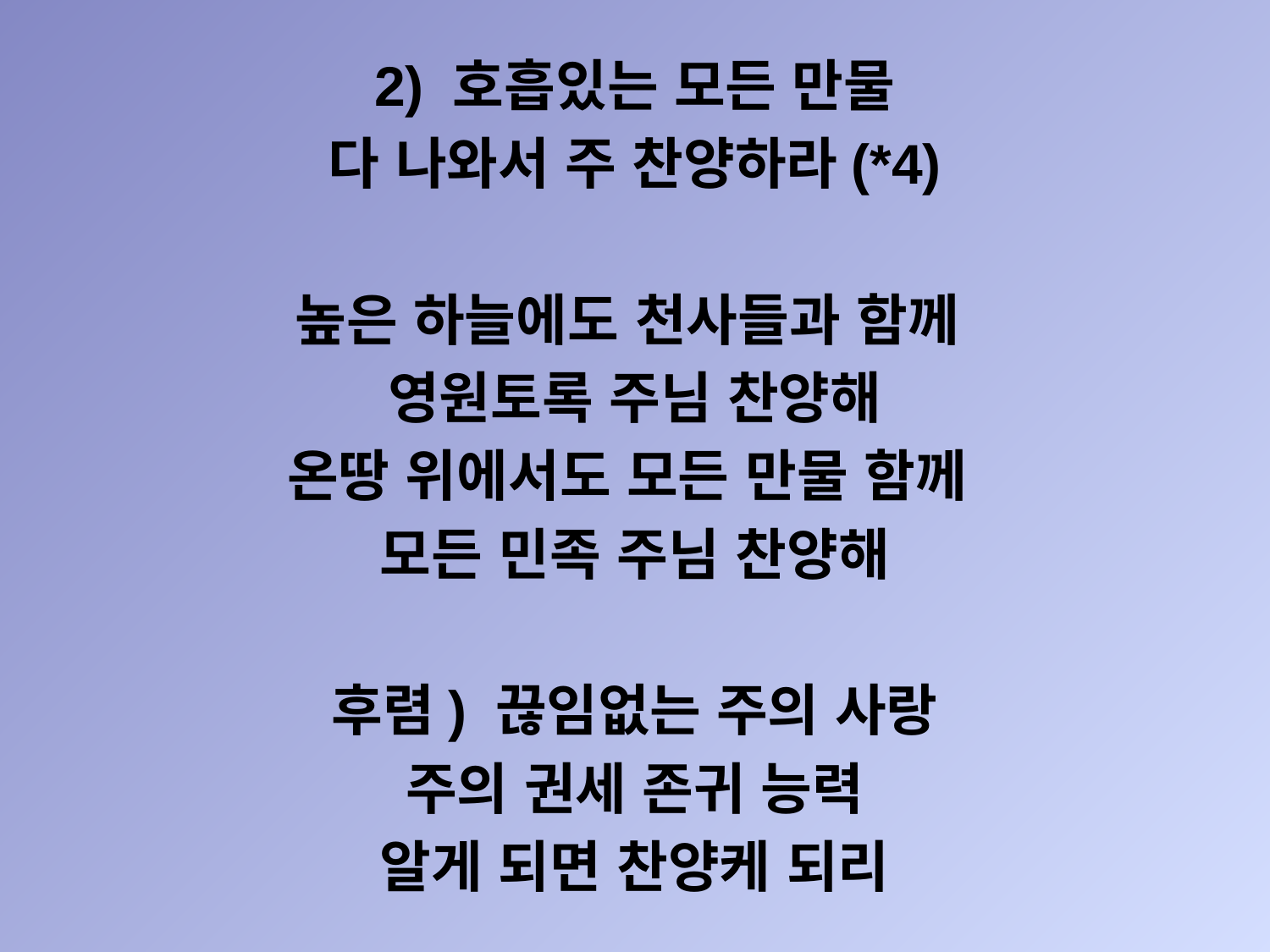

2) 호흡있는 모든 만물
다 나와서 주 찬양하라(*4)

높은 하늘에도 천사들과 함께
영원토록 주님 찬양해
온땅 위에서도 모든 만물 함께
모든 민족 주님 찬양해

후렴) 끊임없는 주의 사랑
주의 권세 존귀 능력
알게 되면 찬양케 되리